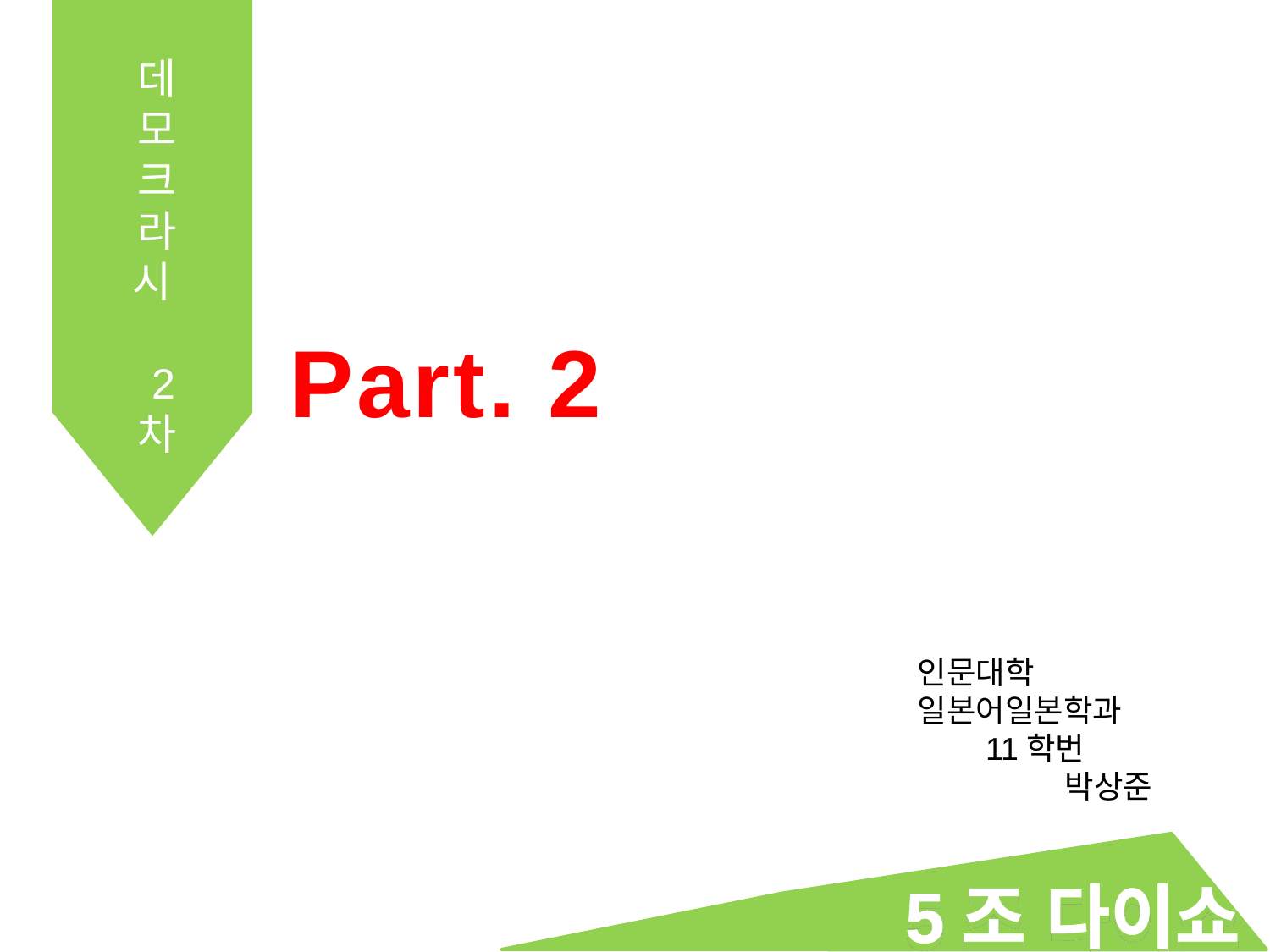

데모크라시

 2
차

 Part. 2
데모 크라시 2차
인문대학
일본어일본학과
11학번
박상준